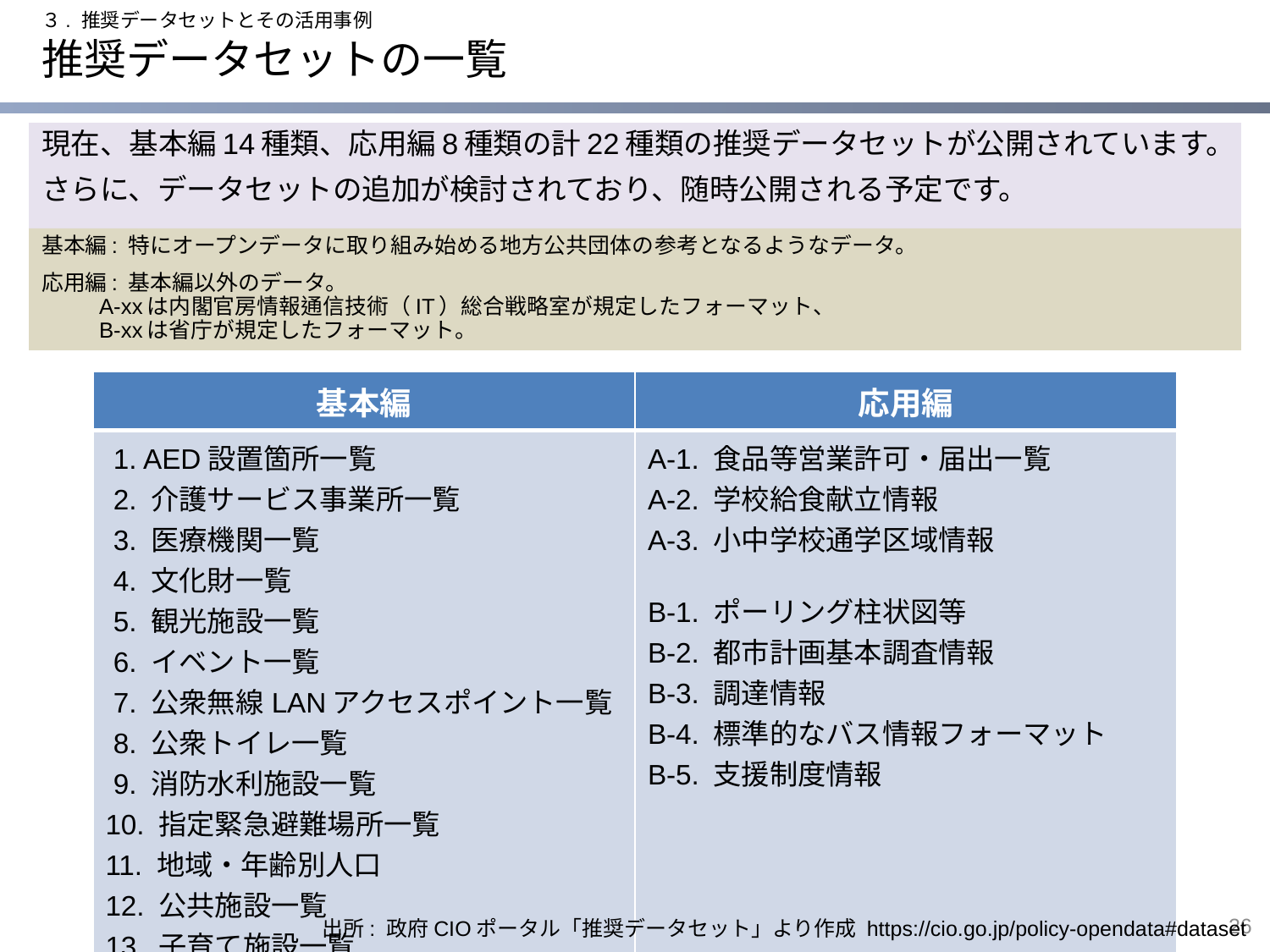

３. 推奨データセットとその活用事例
# 推奨データセットの一覧
現在、基本編14種類、応用編8種類の計22種類の推奨データセットが公開されています。
さらに、データセットの追加が検討されており、随時公開される予定です。
基本編: 特にオープンデータに取り組み始める地方公共団体の参考となるようなデータ。
応用編: 基本編以外のデータ。
           A-xxは内閣官房情報通信技術（IT）総合戦略室が規定したフォーマット、
           B-xxは省庁が規定したフォーマット。
| 基本編 | 応用編 |
| --- | --- |
| 1. AED設置箇所一覧 2. 介護サービス事業所一覧 3. 医療機関一覧 4. 文化財一覧 5. 観光施設一覧 6. イベント一覧 7. 公衆無線LANアクセスポイント一覧 8. 公衆トイレ一覧 9. 消防水利施設一覧 10. 指定緊急避難場所一覧 11. 地域・年齢別人口 12. 公共施設一覧 13. 子育て施設一覧 14. オープンデータ一覧 | A-1. 食品等営業許可・届出一覧 A-2. 学校給食献立情報 A-3. 小中学校通学区域情報 B-1. ポーリング柱状図等 B-2. 都市計画基本調査情報 B-3. 調達情報 B-4. 標準的なバス情報フォーマット B-5. 支援制度情報 |
出所: 政府CIOポータル「推奨データセット」より作成 https://cio.go.jp/policy-opendata#dataset